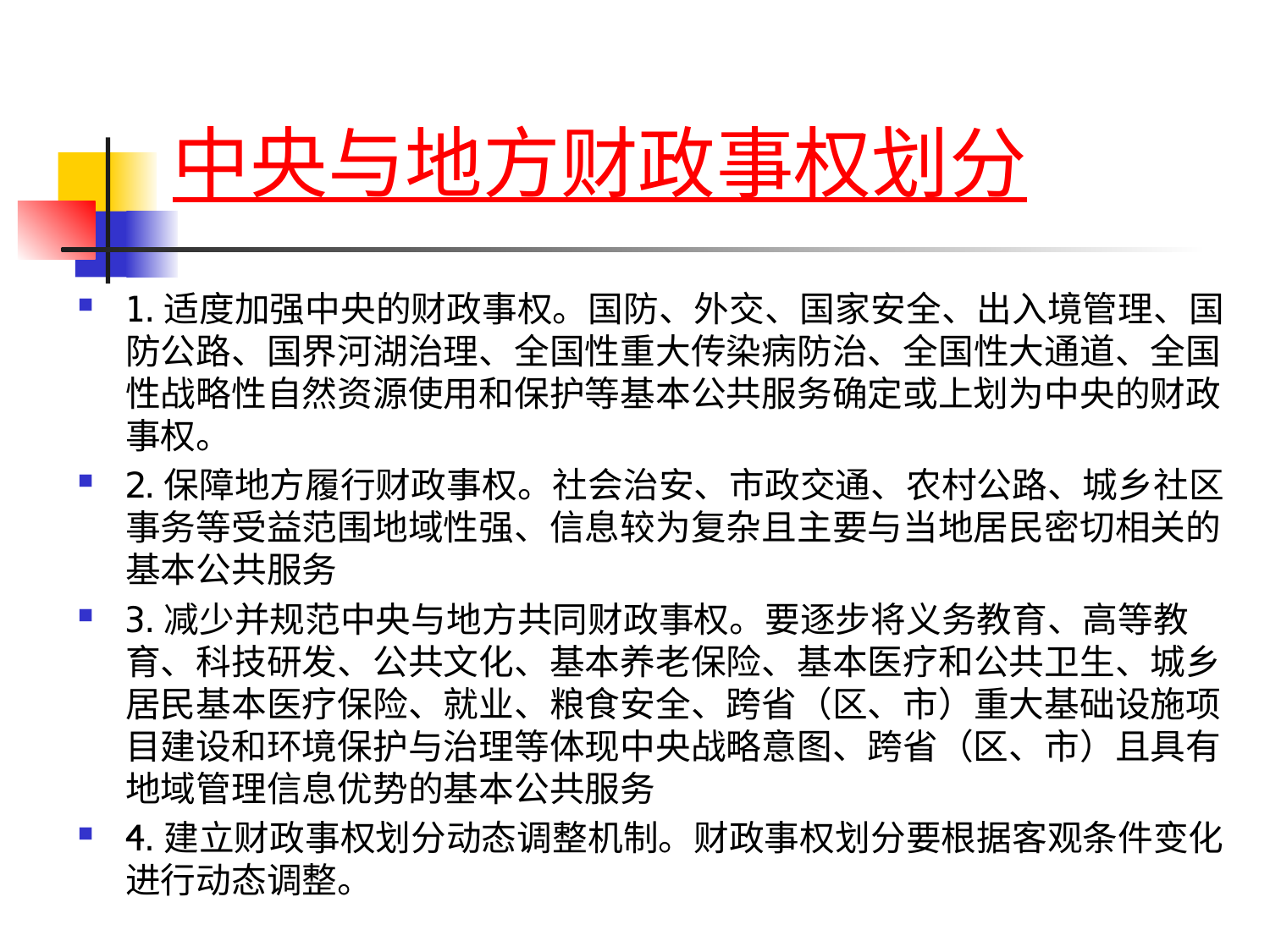

# 中央与地方财政事权划分
1.适度加强中央的财政事权。国防、外交、国家安全、出入境管理、国防公路、国界河湖治理、全国性重大传染病防治、全国性大通道、全国性战略性自然资源使用和保护等基本公共服务确定或上划为中央的财政事权。
2.保障地方履行财政事权。社会治安、市政交通、农村公路、城乡社区事务等受益范围地域性强、信息较为复杂且主要与当地居民密切相关的基本公共服务
3.减少并规范中央与地方共同财政事权。要逐步将义务教育、高等教育、科技研发、公共文化、基本养老保险、基本医疗和公共卫生、城乡居民基本医疗保险、就业、粮食安全、跨省（区、市）重大基础设施项目建设和环境保护与治理等体现中央战略意图、跨省（区、市）且具有地域管理信息优势的基本公共服务
4.建立财政事权划分动态调整机制。财政事权划分要根据客观条件变化进行动态调整。